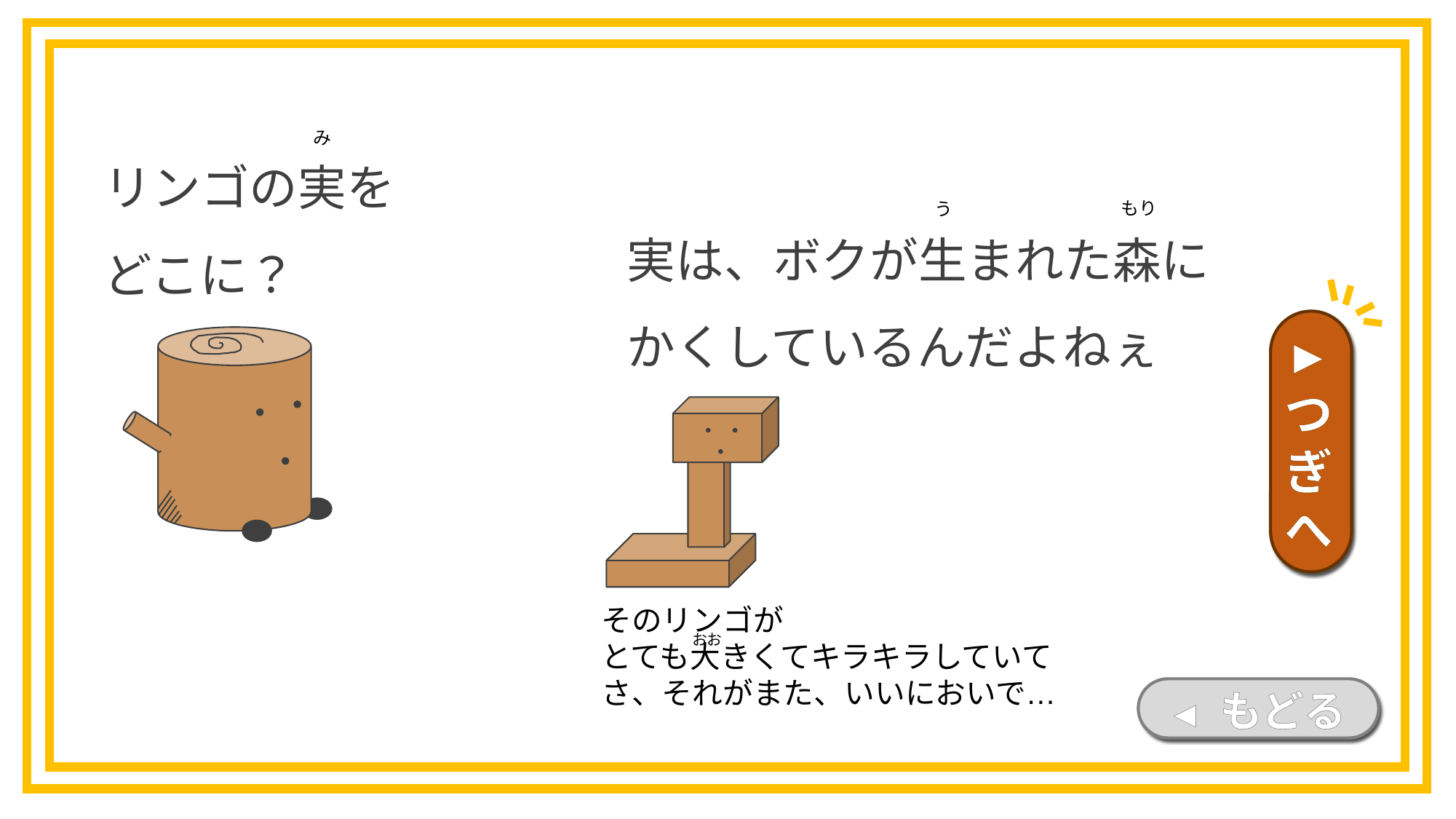

み
リンゴの実を
どこに？
もり
う
実は、ボクが生まれた森に
かくしているんだよねぇ
►つぎへ

そのリンゴが
とても大きくてキラキラしていてさ、それがまた、いいにおいで…
おお
◄ もどる